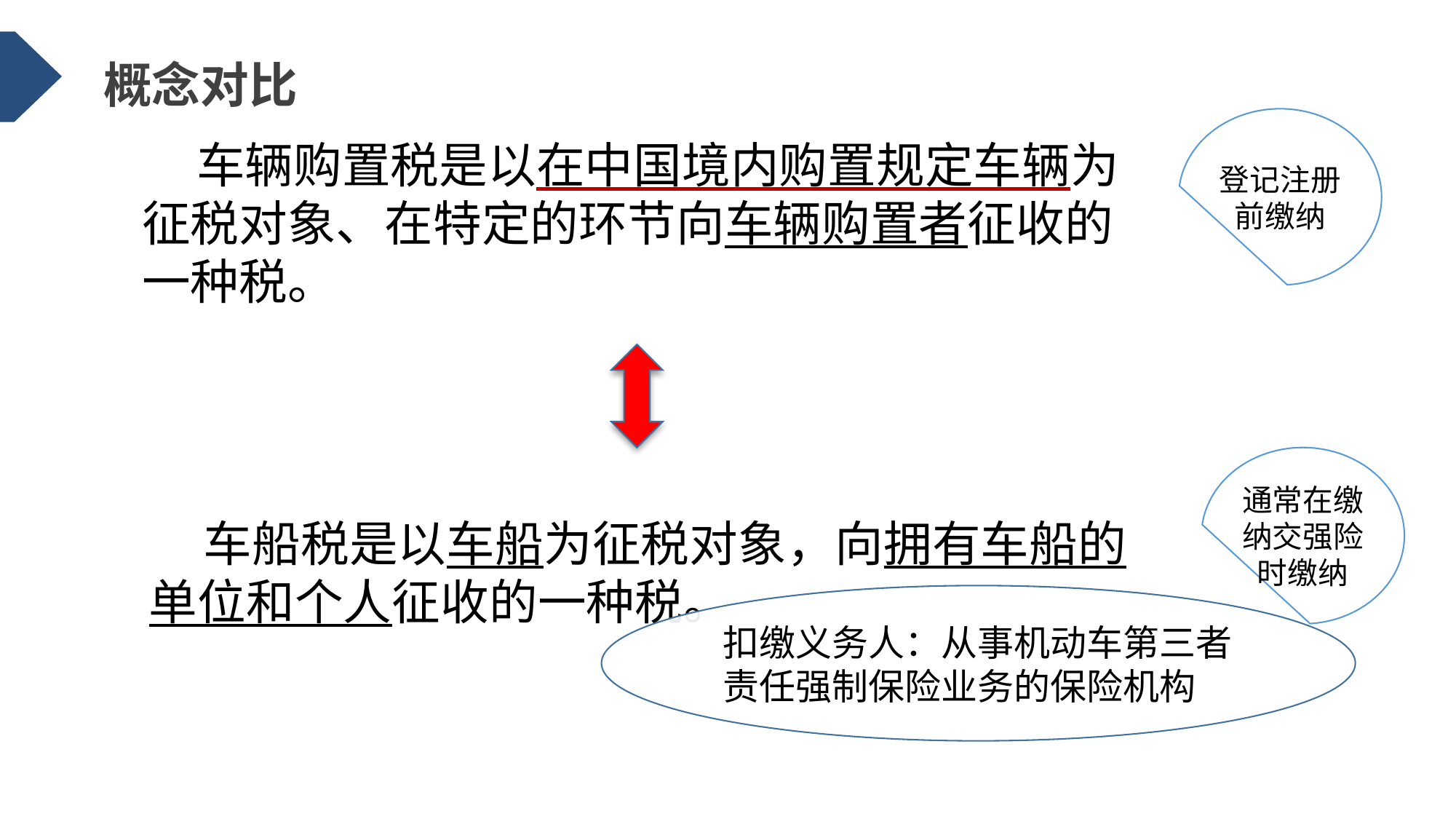

概念对比
登记注册前缴纳
车辆购置税是以在中国境内购置规定车辆为征税对象、在特定的环节向车辆购置者征收的一种税。

通常在缴纳交强险时缴纳
车船税是以车船为征税对象，向拥有车船的单位和个人征收的一种税。
扣缴义务人：从事机动车第三者责任强制保险业务的保险机构